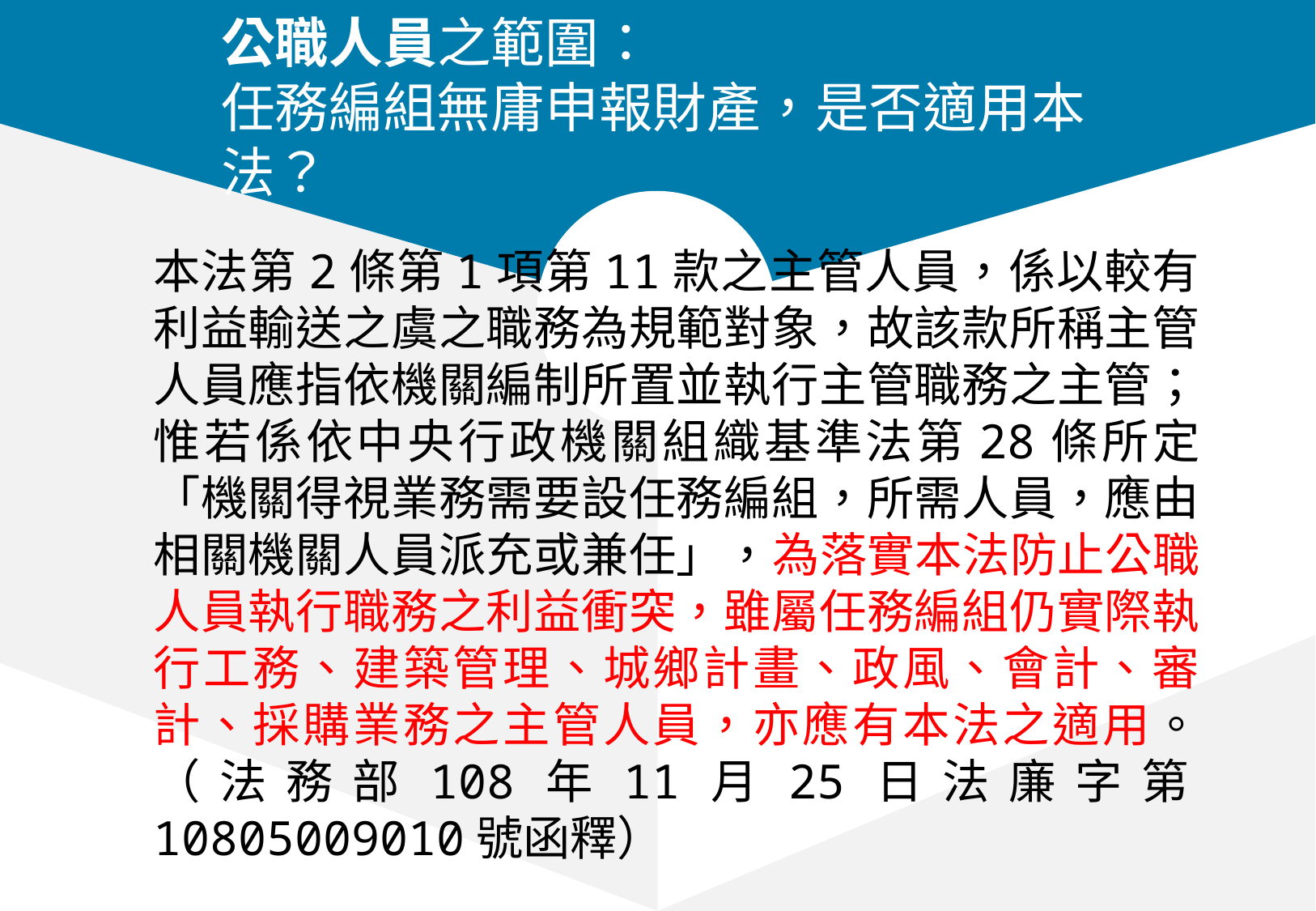

公職人員之範圍：
任務編組無庸申報財產，是否適用本法？
本法第2條第1項第11款之主管人員，係以較有利益輸送之虞之職務為規範對象，故該款所稱主管人員應指依機關編制所置並執行主管職務之主管；惟若係依中央行政機關組織基準法第28條所定「機關得視業務需要設任務編組，所需人員，應由相關機關人員派充或兼任」，為落實本法防止公職人員執行職務之利益衝突，雖屬任務編組仍實際執行工務、建築管理、城鄉計畫、政風、會計、審計、採購業務之主管人員，亦應有本法之適用。（法務部108年11月25日法廉字第10805009010號函釋）